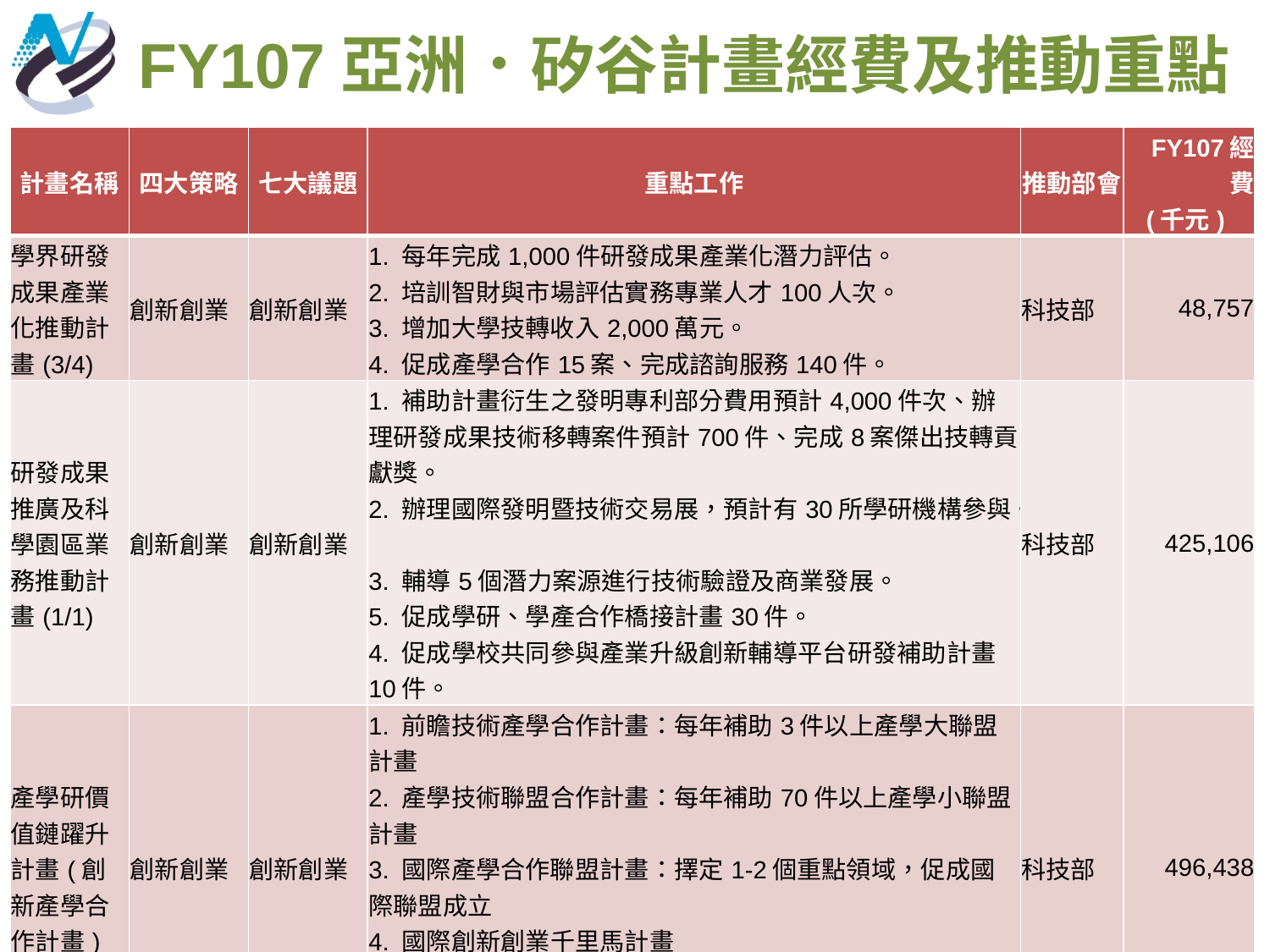

FY107亞洲．矽谷計畫經費及推動重點

| 計畫名稱 | 四大策略 | 七大議題 | 重點工作 | 推動部會 | FY107經費 (千元) |
| --- | --- | --- | --- | --- | --- |
| 學界研發成果產業化推動計畫(3/4) | 創新創業 | 創新創業 | 1. 每年完成1,000件研發成果產業化潛力評估。 2. 培訓智財與市場評估實務專業人才100人次。 3. 增加大學技轉收入2,000萬元。 4. 促成產學合作15案、完成諮詢服務140件。 | 科技部 | 48,757 |
| 研發成果推廣及科學園區業務推動計畫(1/1) | 創新創業 | 創新創業 | 1. 補助計畫衍生之發明專利部分費用預計4,000件次、辦理研發成果技術移轉案件預計700件、完成8案傑出技轉貢獻獎。 2. 辦理國際發明暨技術交易展，預計有30所學研機構參與。 3. 輔導5個潛力案源進行技術驗證及商業發展。 5. 促成學研、學產合作橋接計畫30件。 4. 促成學校共同參與產業升級創新輔導平台研發補助計畫10件。 | 科技部 | 425,106 |
| 產學研價值鏈躍升計畫(創新產學合作計畫) | 創新創業 | 創新創業 | 1. 前瞻技術產學合作計畫：每年補助3件以上產學大聯盟計畫 2. 產學技術聯盟合作計畫：每年補助70件以上產學小聯盟計畫 3. 國際產學合作聯盟計畫：擇定1-2個重點領域，促成國際聯盟成立 4. 國際創新創業千里馬計畫 5. 應用型研究育苗專案計畫 6. 創新創業激勵計畫 | 科技部 | 496,438 |
24